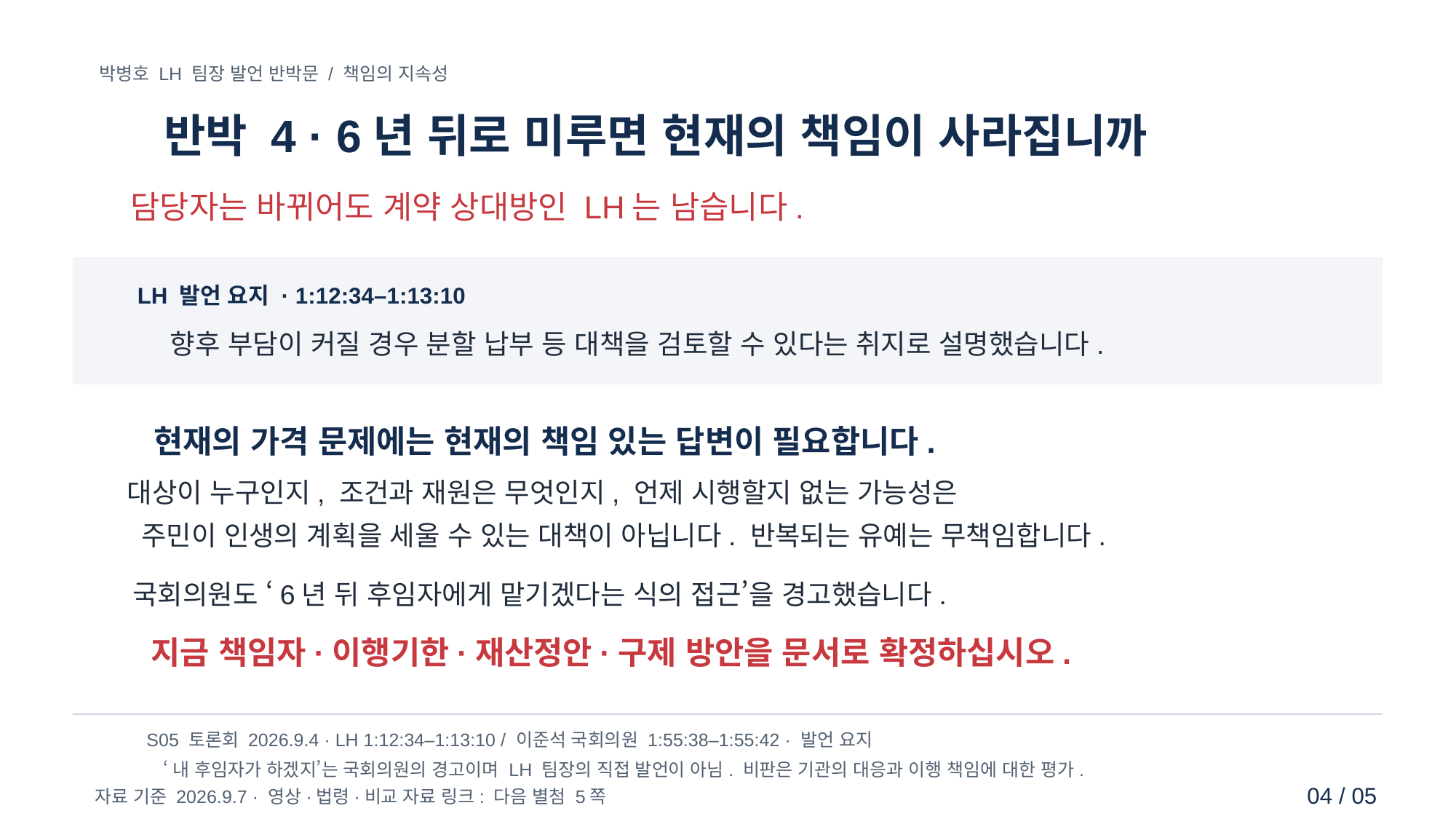

박병호 LH 팀장 발언 반박문 / 책임의 지속성
반박 4 · 6년 뒤로 미루면 현재의 책임이 사라집니까
담당자는 바뀌어도 계약 상대방인 LH는 남습니다.

LH 발언 요지 · 1:12:34–1:13:10
향후 부담이 커질 경우 분할 납부 등 대책을 검토할 수 있다는 취지로 설명했습니다.
현재의 가격 문제에는 현재의 책임 있는 답변이 필요합니다.
대상이 누구인지, 조건과 재원은 무엇인지, 언제 시행할지 없는 가능성은
주민이 인생의 계획을 세울 수 있는 대책이 아닙니다. 반복되는 유예는 무책임합니다.
국회의원도 ‘6년 뒤 후임자에게 맡기겠다는 식의 접근’을 경고했습니다.
지금 책임자·이행기한·재산정안·구제 방안을 문서로 확정하십시오.

S05 토론회 2026.9.4 · LH 1:12:34–1:13:10 / 이준석 국회의원 1:55:38–1:55:42 · 발언 요지
‘내 후임자가 하겠지’는 국회의원의 경고이며 LH 팀장의 직접 발언이 아님. 비판은 기관의 대응과 이행 책임에 대한 평가.
04 / 05
자료 기준 2026.9.7 · 영상·법령·비교 자료 링크: 다음 별첨 5쪽